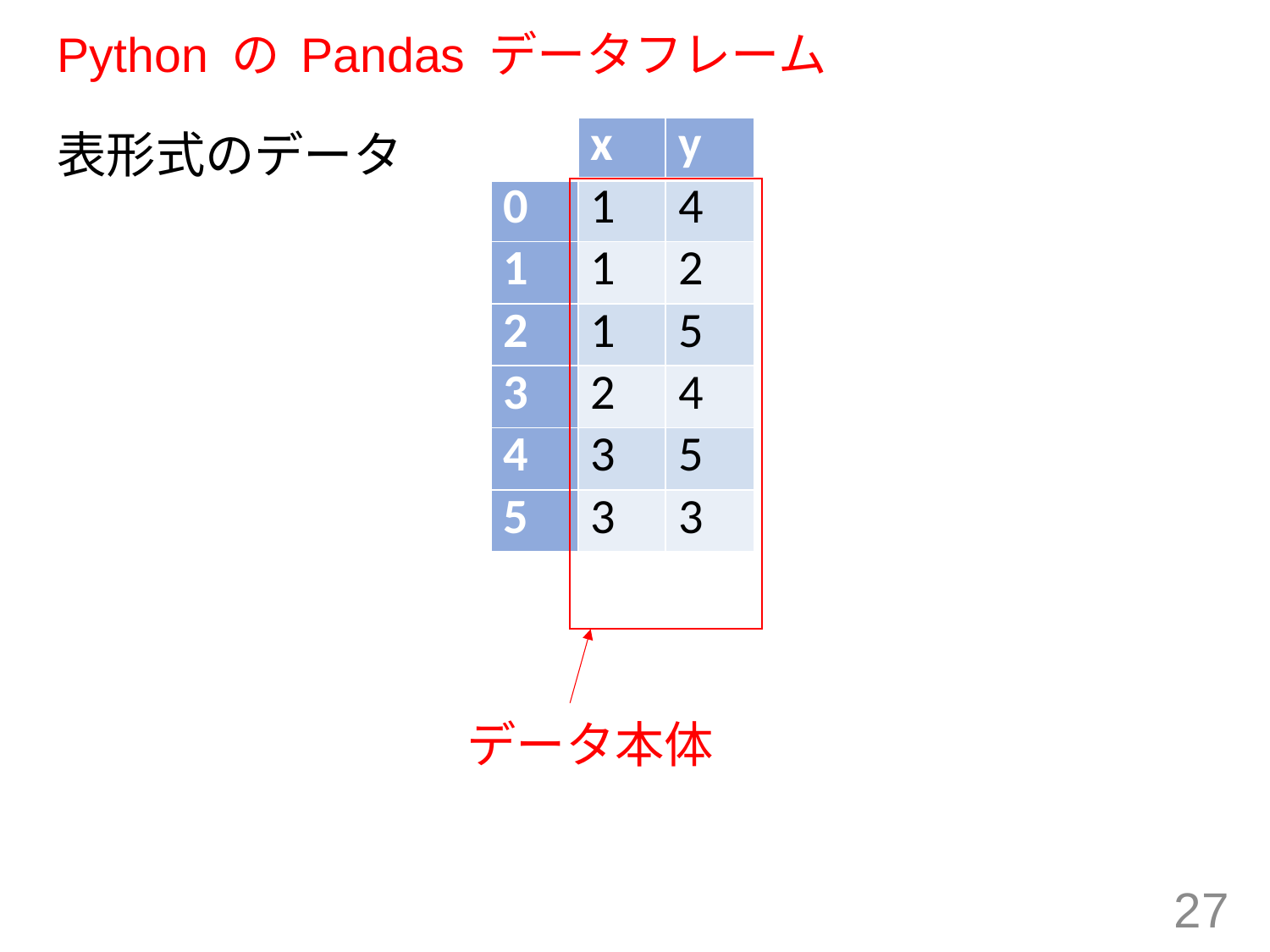

# Python の Pandas データフレーム
表形式のデータ
|  | x | y |
| --- | --- | --- |
| 0 | 1 | 4 |
| 1 | 1 | 2 |
| 2 | 1 | 5 |
| 3 | 2 | 4 |
| 4 | 3 | 5 |
| 5 | 3 | 3 |

データ本体
27